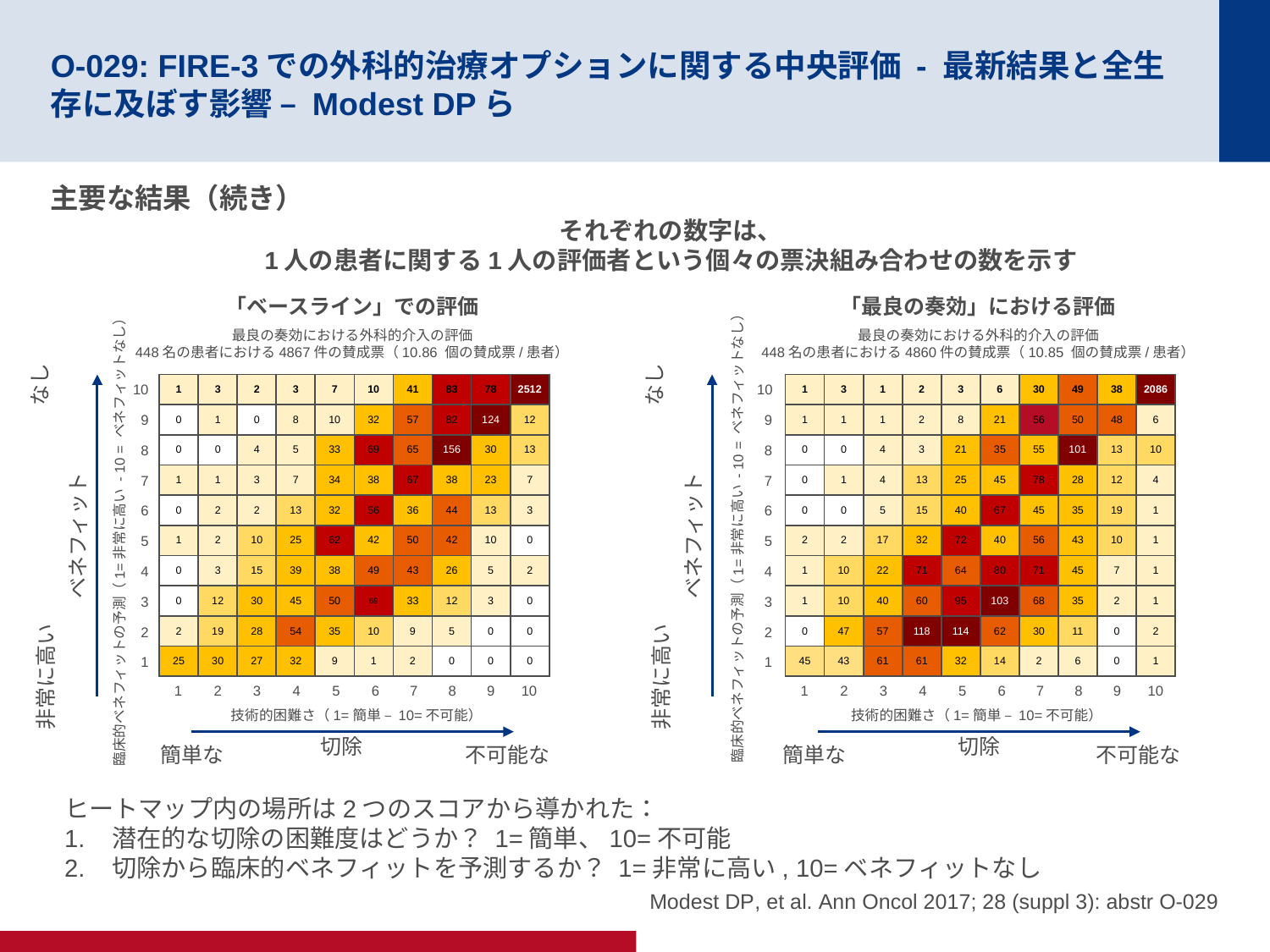

# O-029: FIRE-3での外科的治療オプションに関する中央評価 - 最新結果と全生存に及ぼす影響 – Modest DPら
主要な結果（続き）
それぞれの数字は、
1人の患者に関する1人の評価者という個々の票決組み合わせの数を示す
「ベースライン」での評価
「最良の奏効」における評価
最良の奏効における外科的介入の評価
448名の患者における4867件の賛成票（10.86 個の賛成票/患者）
最良の奏効における外科的介入の評価
448名の患者における4860件の賛成票（10.85 個の賛成票/患者）
なし
なし
10
9
8
7
6
5
4
3
2
1
| 1 | 3 | 2 | 3 | 7 | 10 | 41 | 83 | 78 | 2512 |
| --- | --- | --- | --- | --- | --- | --- | --- | --- | --- |
| 0 | 1 | 0 | 8 | 10 | 32 | 57 | 82 | 124 | 12 |
| 0 | 0 | 4 | 5 | 33 | 69 | 65 | 156 | 30 | 13 |
| 1 | 1 | 3 | 7 | 34 | 38 | 67 | 38 | 23 | 7 |
| 0 | 2 | 2 | 13 | 32 | 56 | 36 | 44 | 13 | 3 |
| 1 | 2 | 10 | 25 | 62 | 42 | 50 | 42 | 10 | 0 |
| 0 | 3 | 15 | 39 | 38 | 49 | 43 | 26 | 5 | 2 |
| 0 | 12 | 30 | 45 | 50 | 69 | 33 | 12 | 3 | 0 |
| 2 | 19 | 28 | 54 | 35 | 10 | 9 | 5 | 0 | 0 |
| 25 | 30 | 27 | 32 | 9 | 1 | 2 | 0 | 0 | 0 |
| 1 | 3 | 1 | 2 | 3 | 6 | 30 | 49 | 38 | 2086 |
| --- | --- | --- | --- | --- | --- | --- | --- | --- | --- |
| 1 | 1 | 1 | 2 | 8 | 21 | 56 | 50 | 48 | 6 |
| 0 | 0 | 4 | 3 | 21 | 35 | 55 | 101 | 13 | 10 |
| 0 | 1 | 4 | 13 | 25 | 45 | 78 | 28 | 12 | 4 |
| 0 | 0 | 5 | 15 | 40 | 67 | 45 | 35 | 19 | 1 |
| 2 | 2 | 17 | 32 | 72 | 40 | 56 | 43 | 10 | 1 |
| 1 | 10 | 22 | 71 | 64 | 80 | 71 | 45 | 7 | 1 |
| 1 | 10 | 40 | 60 | 95 | 103 | 68 | 35 | 2 | 1 |
| 0 | 47 | 57 | 118 | 114 | 62 | 30 | 11 | 0 | 2 |
| 45 | 43 | 61 | 61 | 32 | 14 | 2 | 6 | 0 | 1 |
10
9
8
7
6
5
4
3
2
1
ベネフィット
ベネフィット
臨床的ベネフィットの予測（1=非常に高い - 10 = ベネフィットなし）
臨床的ベネフィットの予測（1=非常に高い - 10 = ベネフィットなし）
非常に高い
非常に高い
1
2
3
4
5
6
7
8
9
10
技術的困難さ（1=簡単 – 10=不可能）
切除
簡単な
不可能な
1
2
3
4
5
6
7
8
9
10
技術的困難さ（1=簡単 – 10=不可能）
切除
簡単な
不可能な
ヒートマップ内の場所は2つのスコアから導かれた：
潜在的な切除の困難度はどうか？ 1=簡単、10=不可能
切除から臨床的ベネフィットを予測するか？ 1=非常に高い, 10=ベネフィットなし
Modest DP, et al. Ann Oncol 2017; 28 (suppl 3): abstr O-029